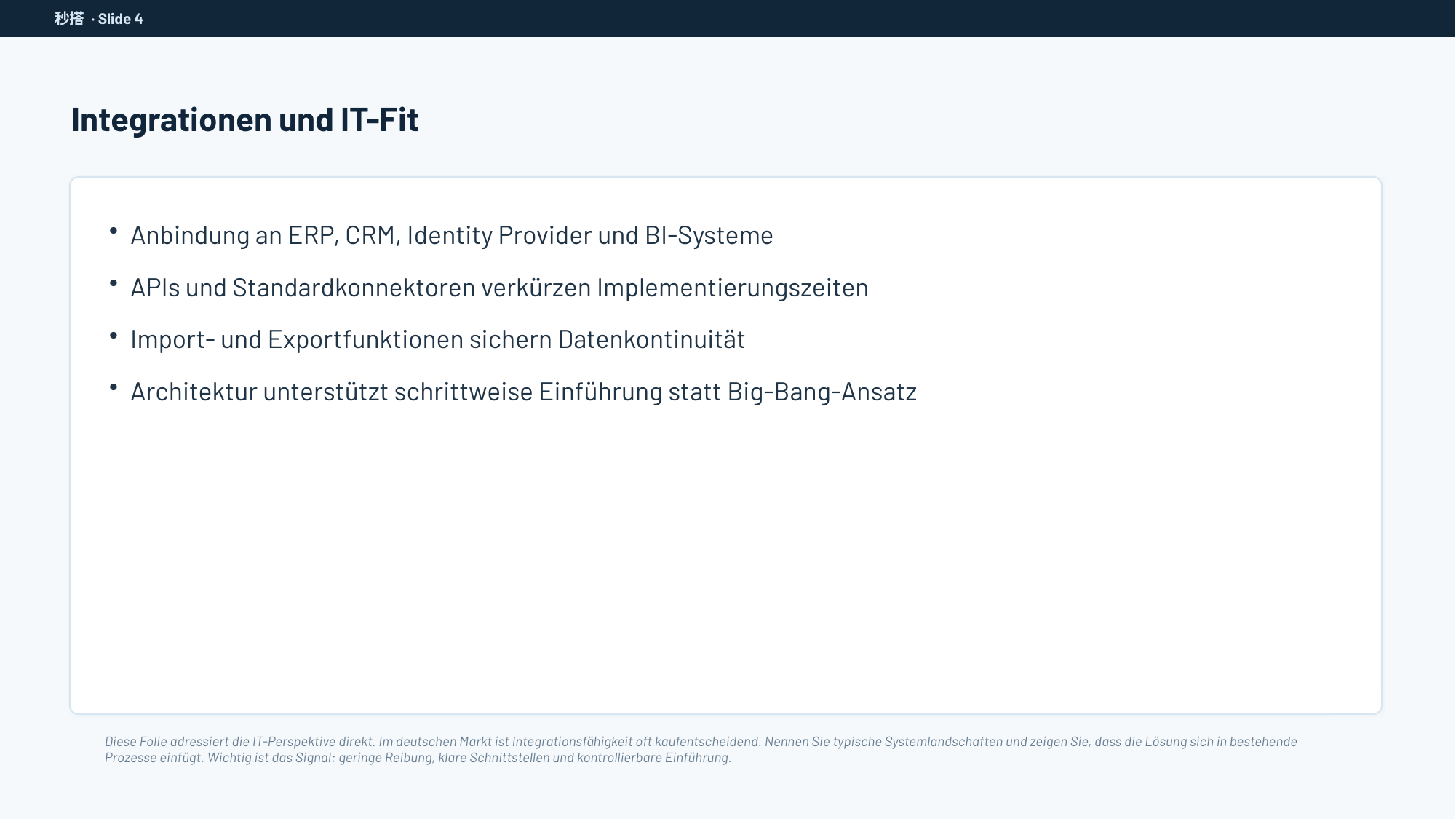

秒搭 · Slide 4
Integrationen und IT-Fit

Anbindung an ERP, CRM, Identity Provider und BI-Systeme
APIs und Standardkonnektoren verkürzen Implementierungszeiten
Import- und Exportfunktionen sichern Datenkontinuität
Architektur unterstützt schrittweise Einführung statt Big-Bang-Ansatz
Diese Folie adressiert die IT-Perspektive direkt. Im deutschen Markt ist Integrationsfähigkeit oft kaufentscheidend. Nennen Sie typische Systemlandschaften und zeigen Sie, dass die Lösung sich in bestehende Prozesse einfügt. Wichtig ist das Signal: geringe Reibung, klare Schnittstellen und kontrollierbare Einführung.